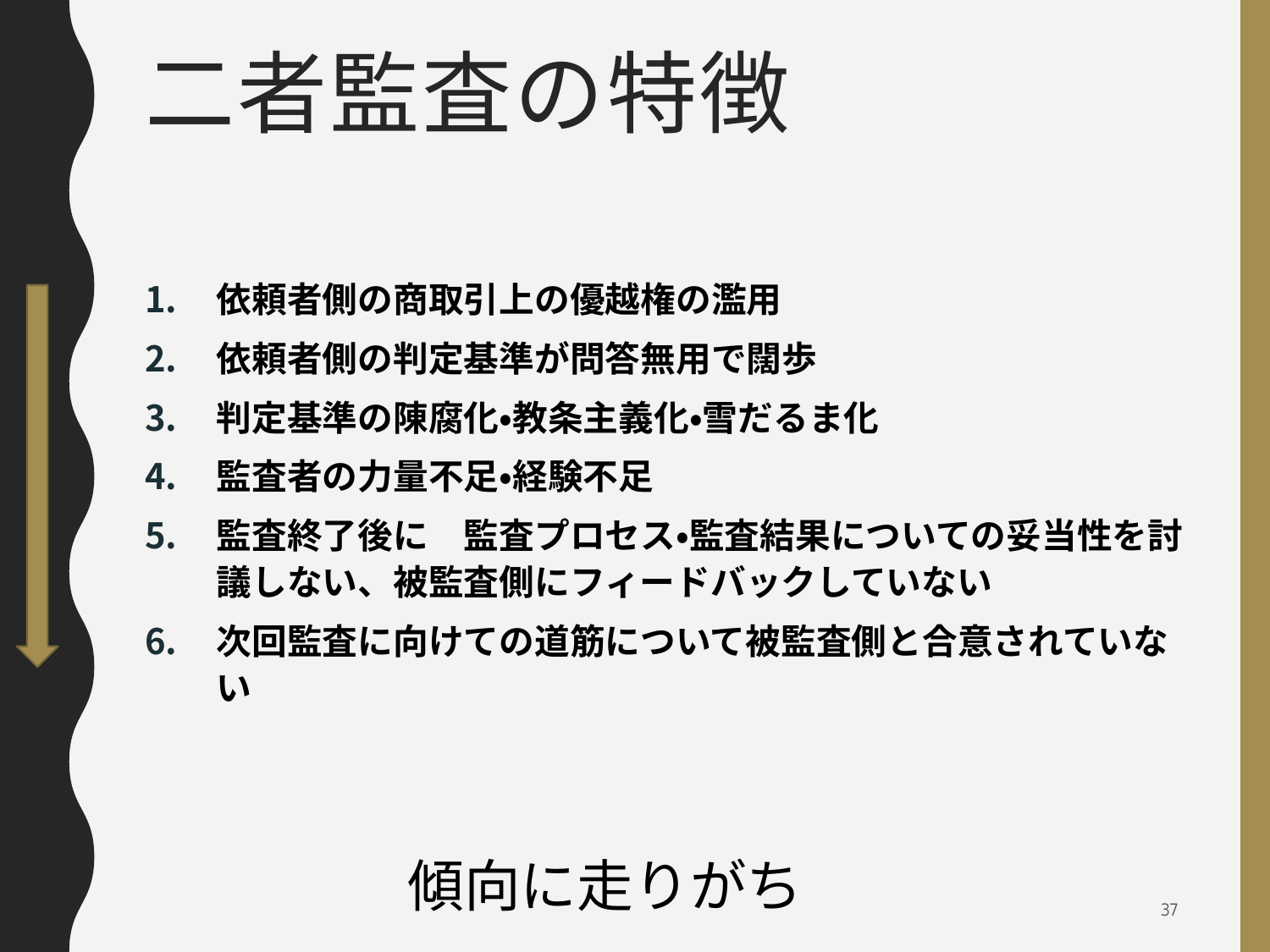

# 二者監査の特徴
依頼者側の商取引上の優越権の濫用
依頼者側の判定基準が問答無用で闊歩
判定基準の陳腐化・教条主義化・雪だるま化
監査者の力量不足・経験不足
監査終了後に　監査プロセス・監査結果についての妥当性を討議しない、被監査側にフィードバックしていない
次回監査に向けての道筋について被監査側と合意されていない

傾向に走りがち
37